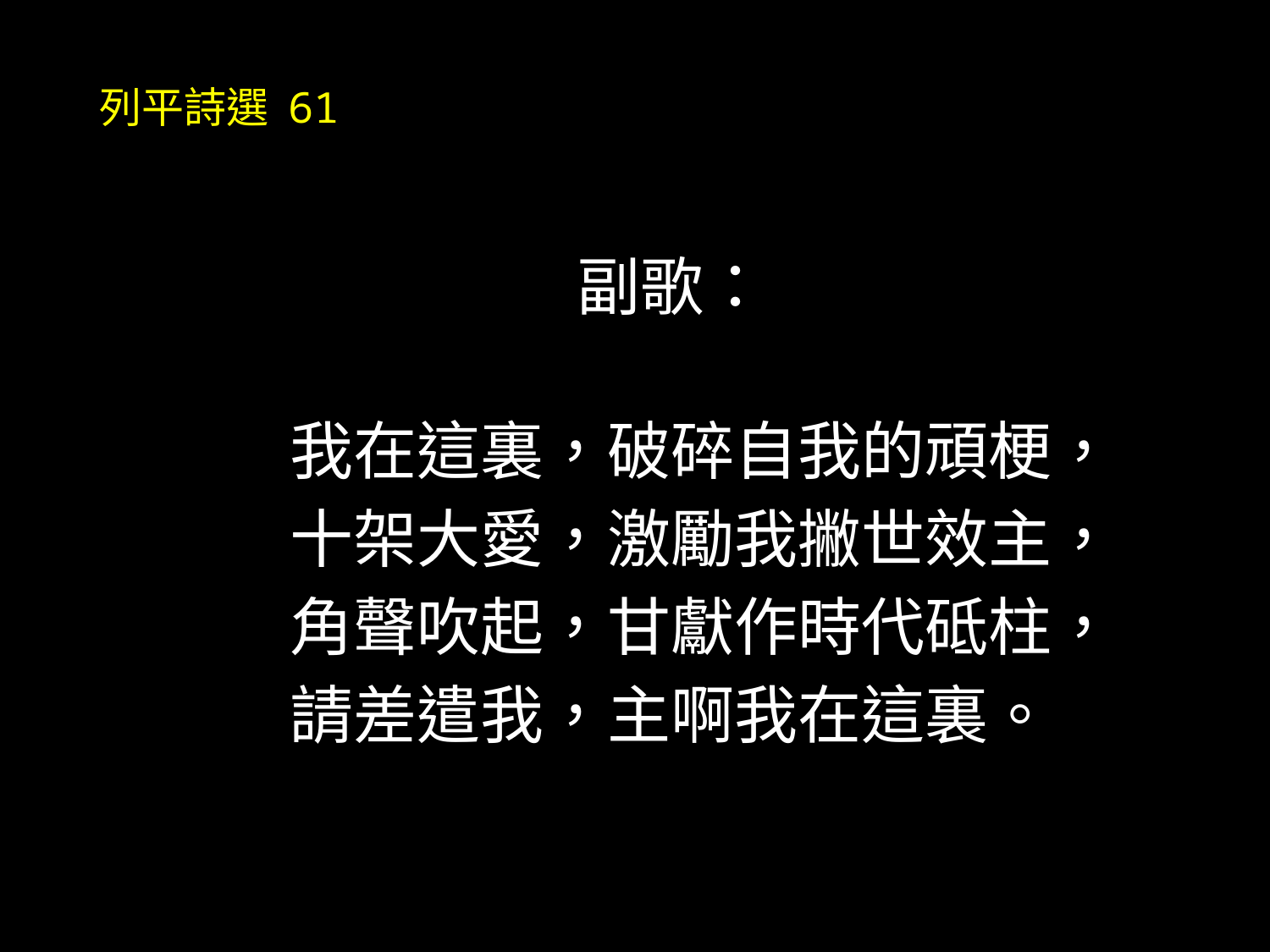

# 列平詩選 61
		  副歌：

我在這裏，破碎自我的頑梗，
十架大愛，激勵我撇世效主，
角聲吹起，甘獻作時代砥柱，
請差遣我，主啊我在這裏。